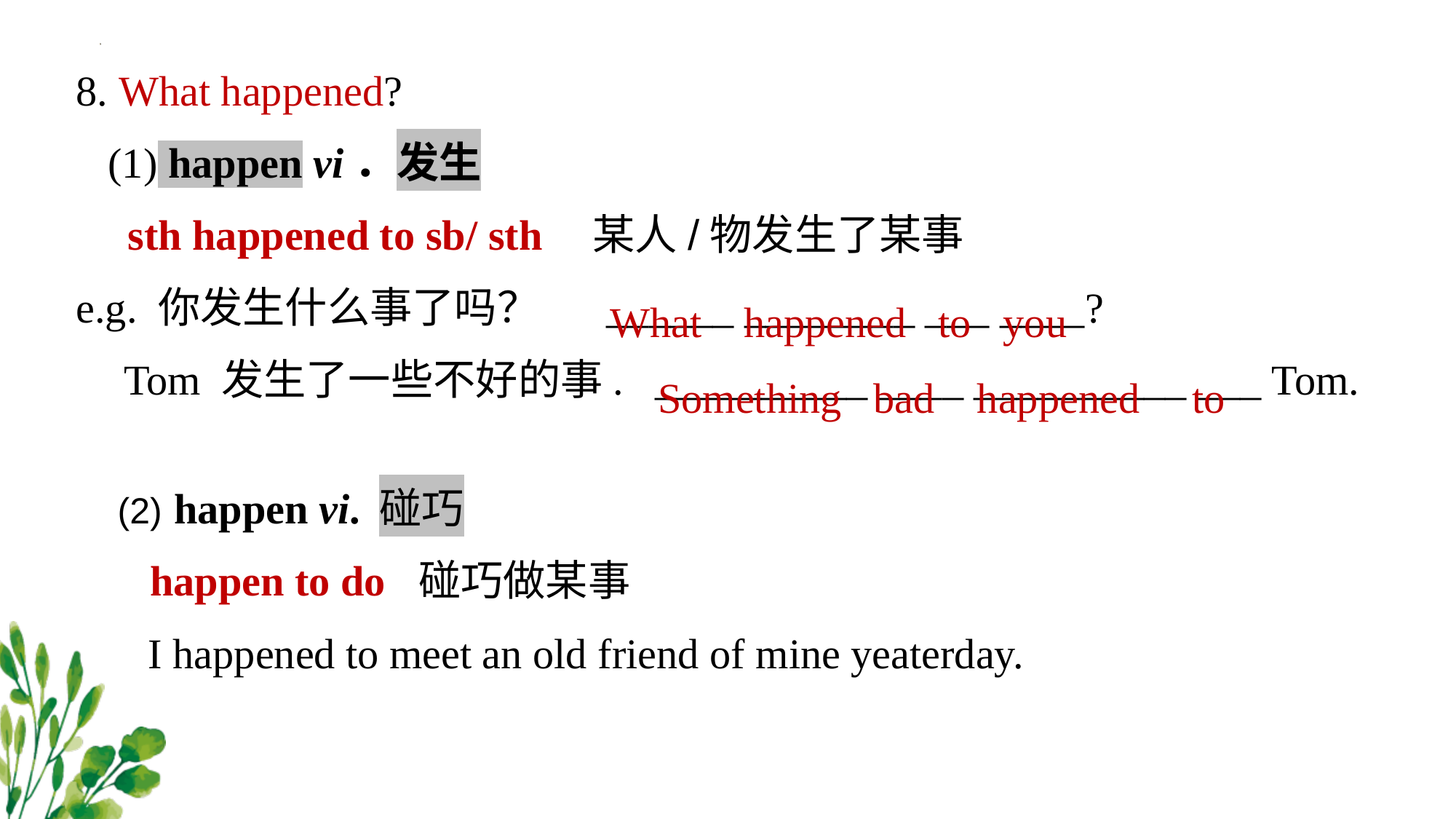

8. What happened?
   (1) happen vi．发生
     sth happened to sb/ sth    某人/物发生了某事
e.g. 你发生什么事了吗？      ______ ________ ___ ____?
    Tom 发生了一些不好的事.   __________ ____ __________ ___ Tom.

What    happened   to   you

Something   bad    happened     to
(2) happen vi. 碰巧
   happen to do  碰巧做某事
   I happened to meet an old friend of mine yeaterday.